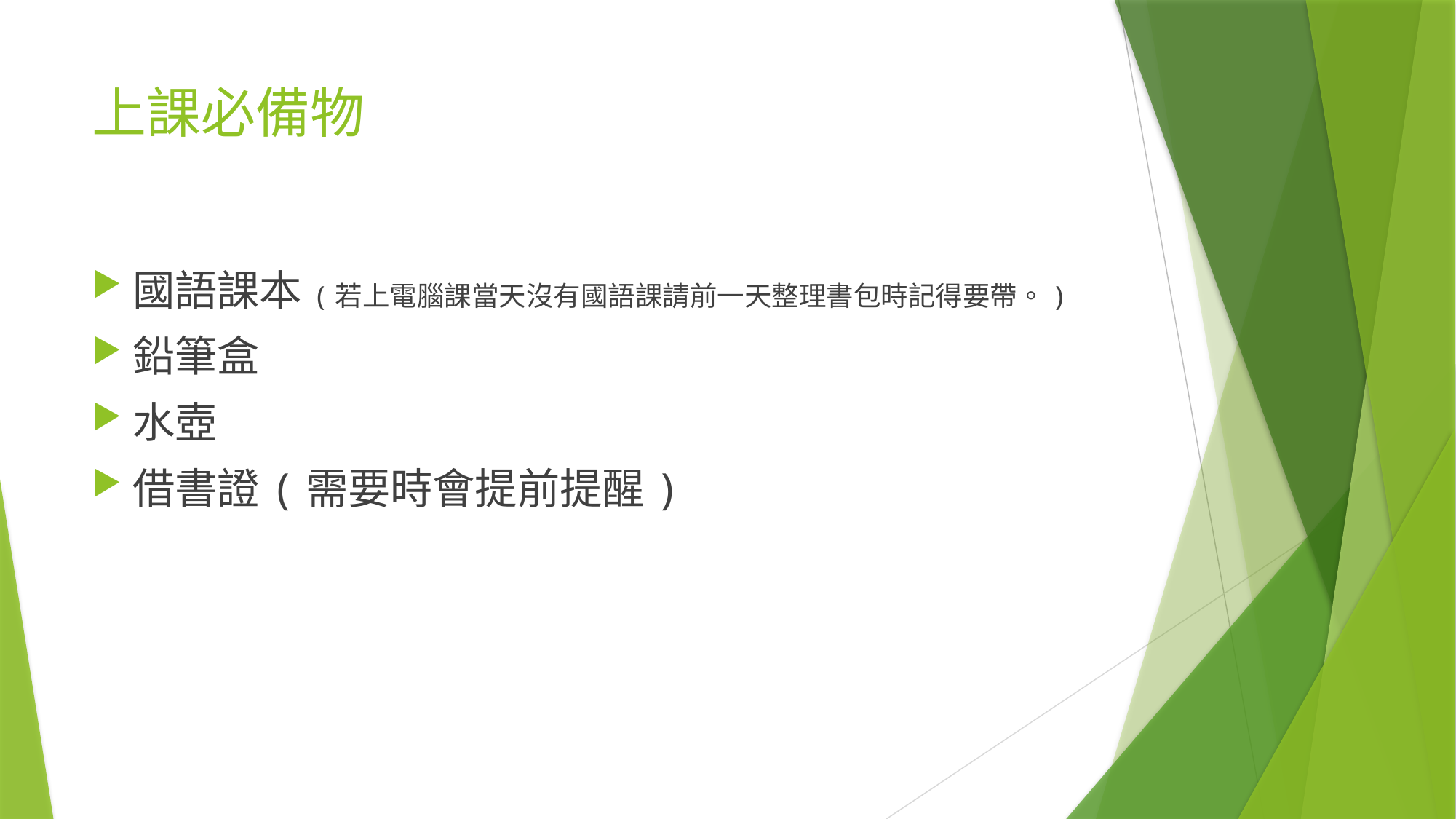

# 上課必備物
國語課本(若上電腦課當天沒有國語課請前一天整理書包時記得要帶。)
鉛筆盒
水壺
借書證(需要時會提前提醒)